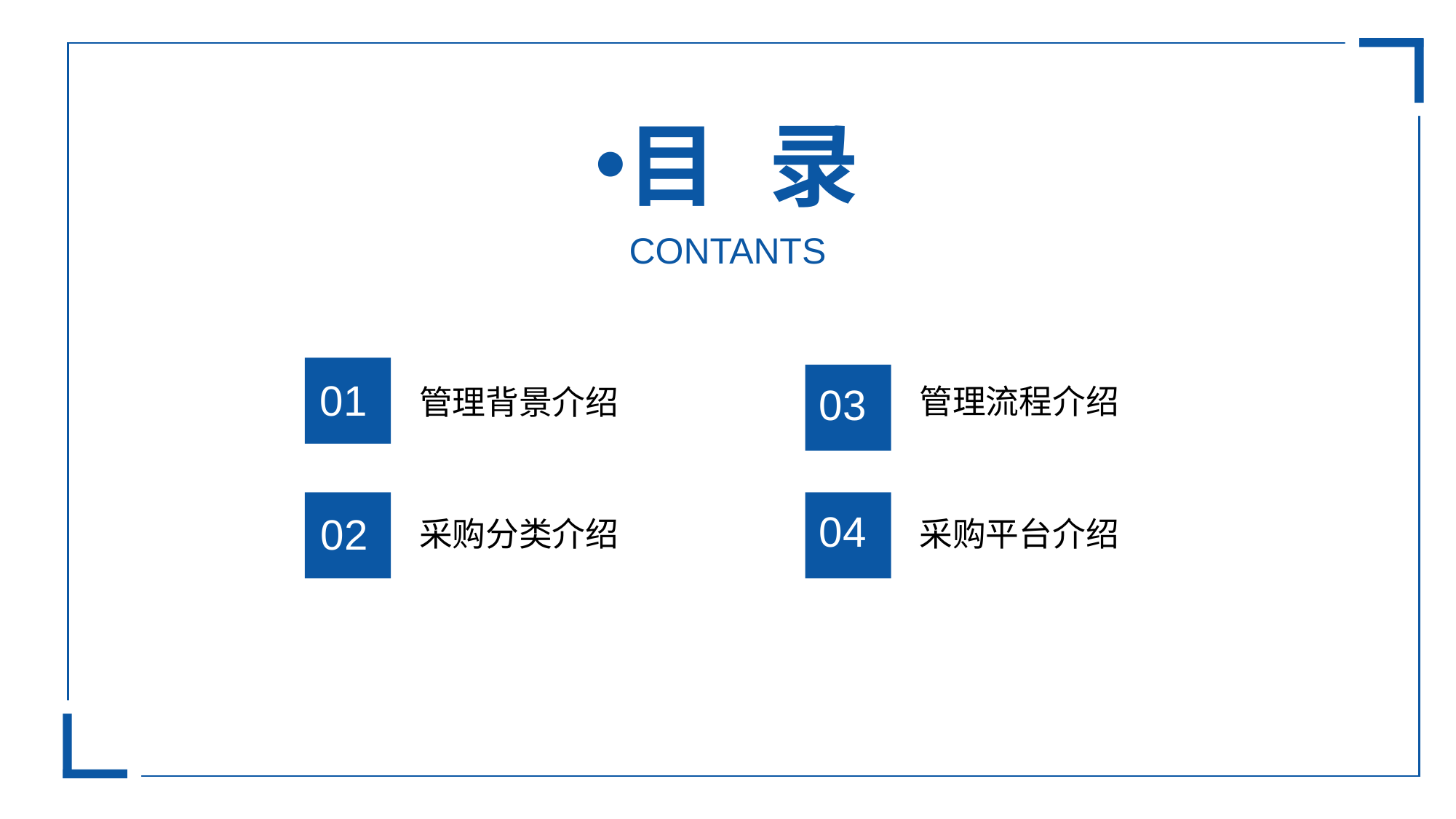

目 录
CONTANTS

01
03
管理流程介绍
管理背景介绍

04
02
采购分类介绍
采购平台介绍